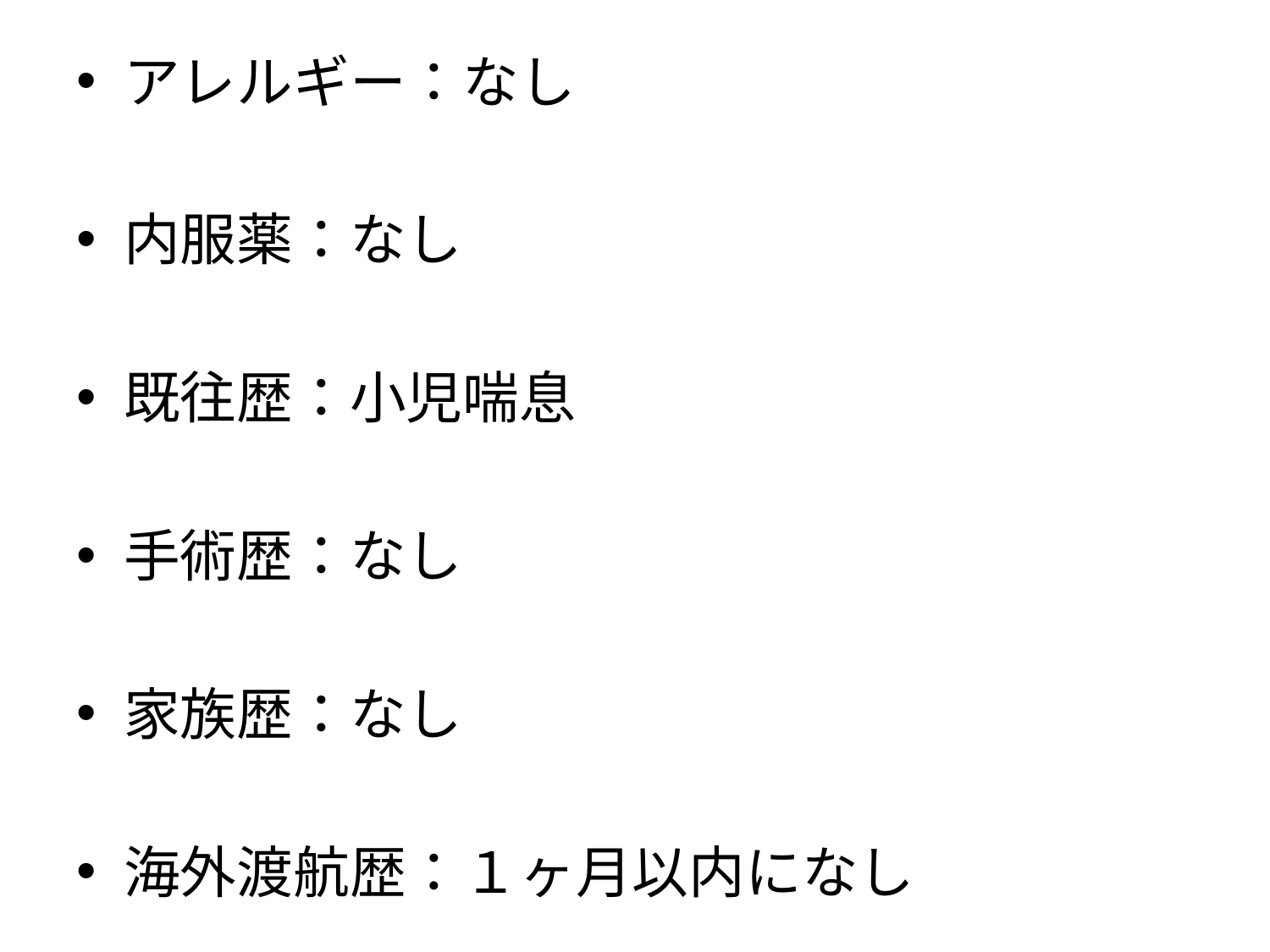

アレルギー：なし

内服薬：なし

既往歴：小児喘息

手術歴：なし

家族歴：なし

海外渡航歴：１ヶ月以内になし